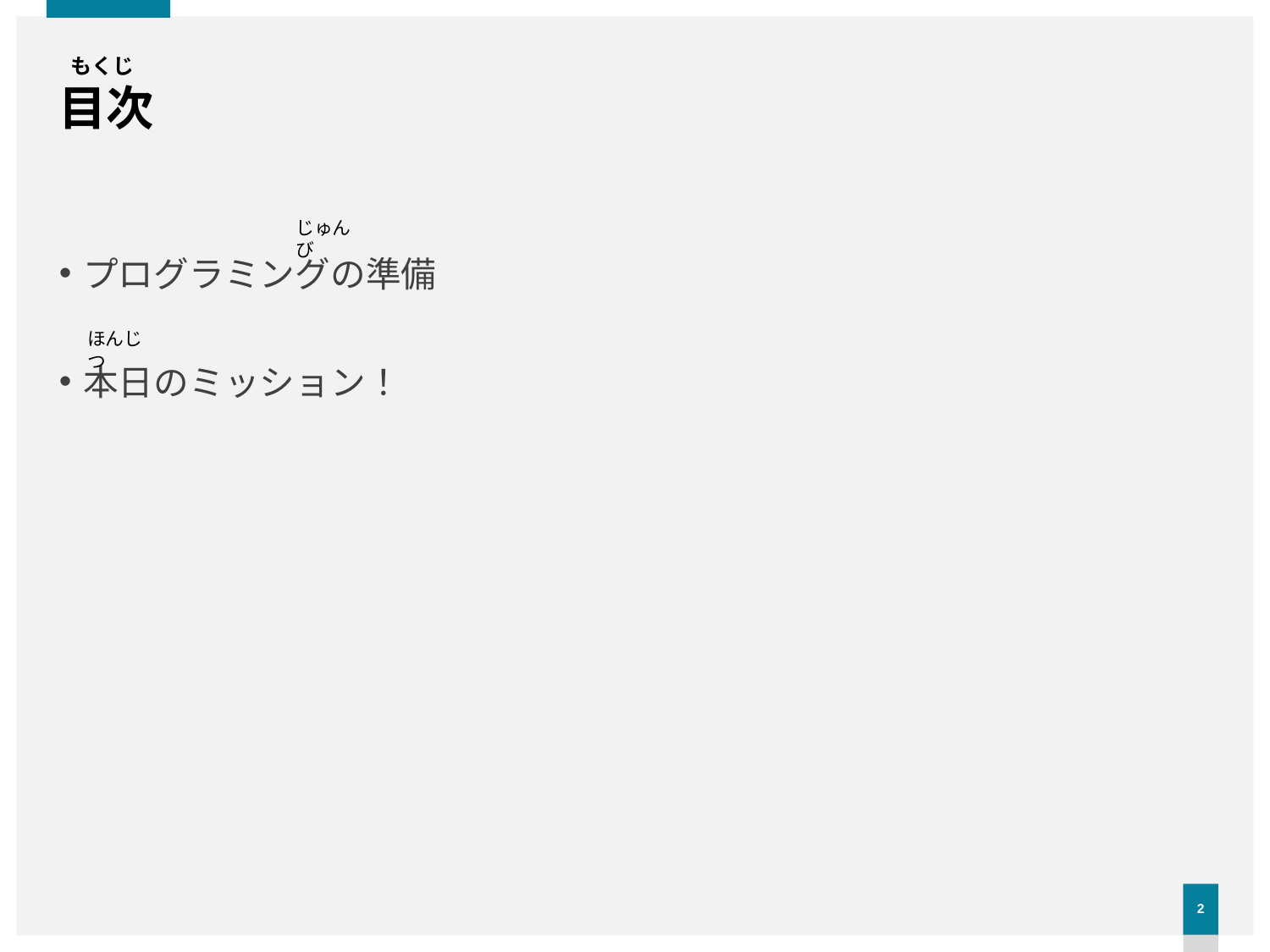

もくじ
# 目次
プログラミングの準備
本日のミッション！
じゅんび
ほんじつ